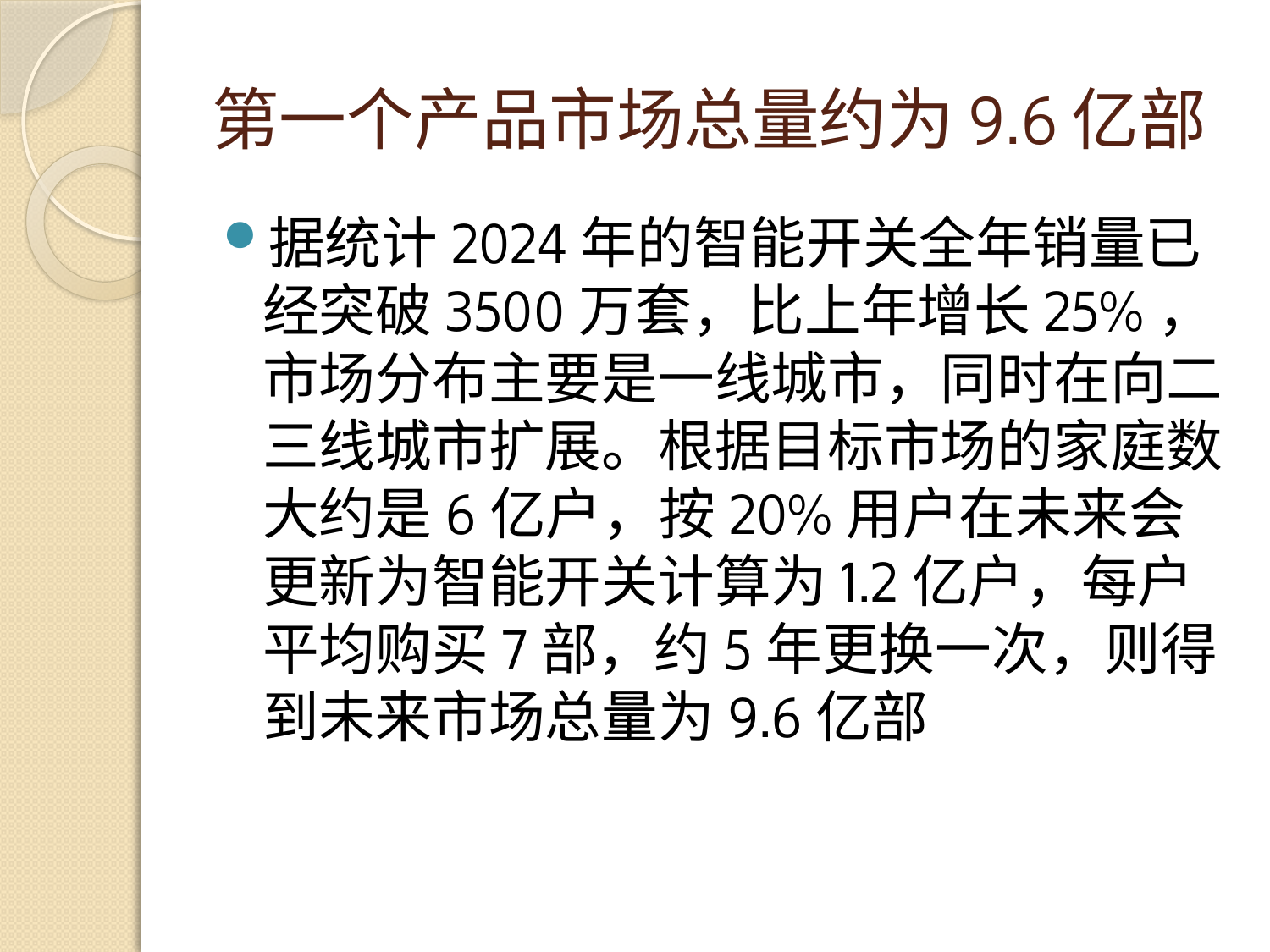

# 第一个产品市场总量约为9.6亿部
据统计2024年的智能开关全年销量已经突破3500万套，比上年增长25%，市场分布主要是一线城市，同时在向二三线城市扩展。根据目标市场的家庭数大约是6亿户，按20%用户在未来会更新为智能开关计算为1.2亿户，每户平均购买7部，约5年更换一次，则得到未来市场总量为9.6亿部